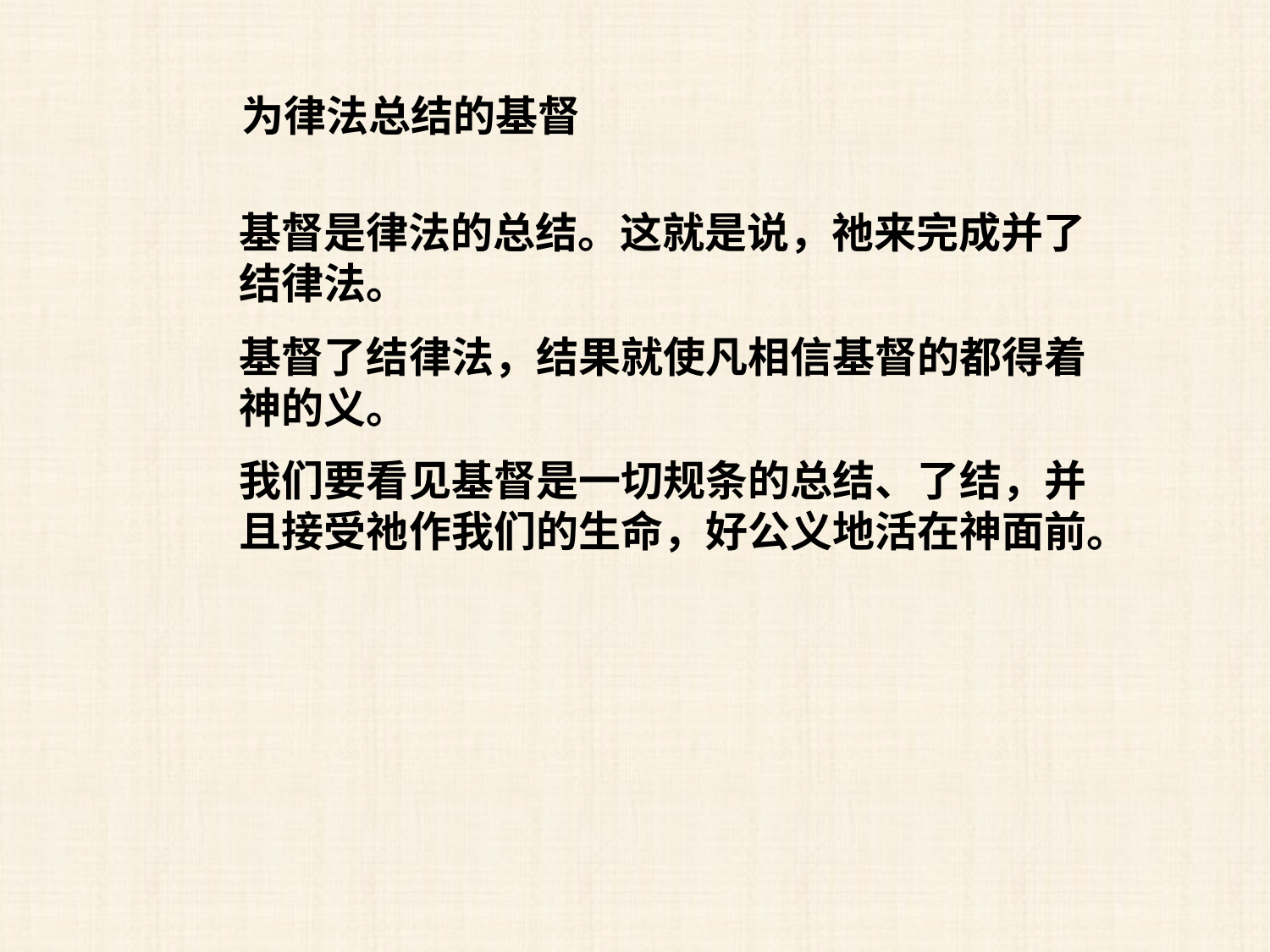

为律法总结的基督
基督是律法的总结。这就是说，祂来完成并了结律法。
基督了结律法，结果就使凡相信基督的都得着神的义。
我们要看见基督是一切规条的总结、了结，并且接受祂作我们的生命，好公义地活在神面前。